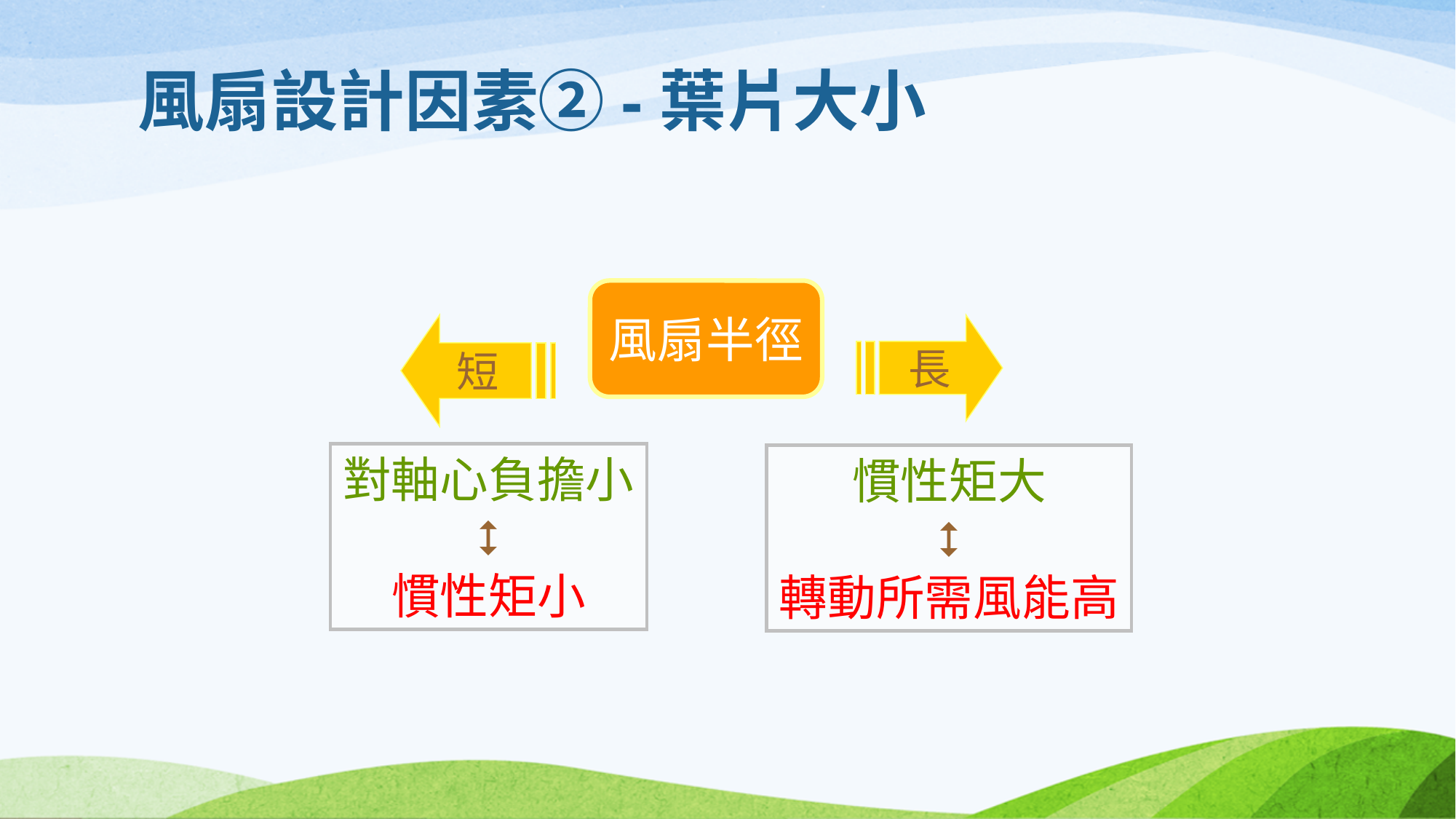

# 風扇設計因素②-葉片大小

風扇半徑
短
長
對軸心負擔小
⭥
慣性矩小
慣性矩大
⭥
轉動所需風能高